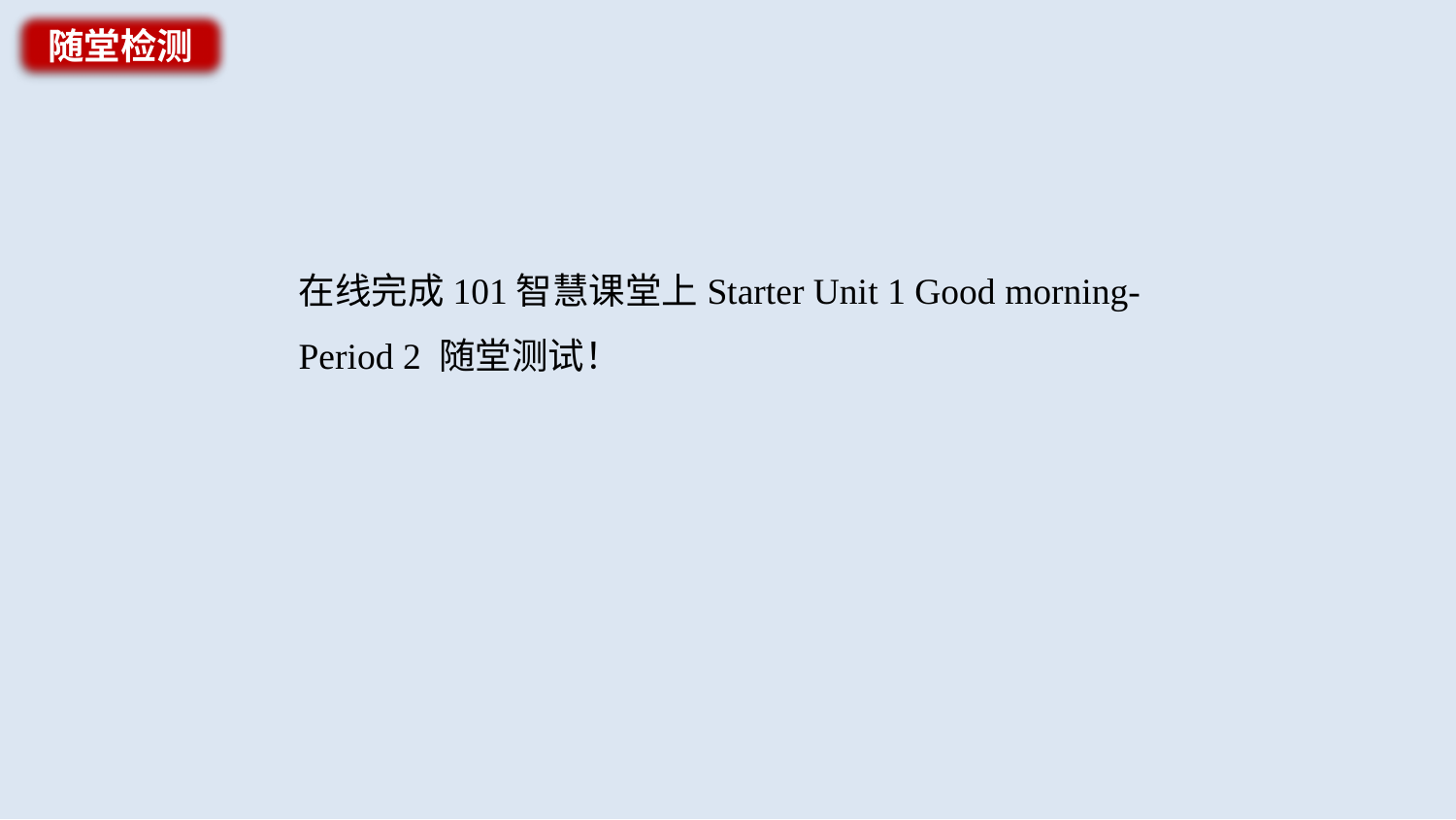

随堂检测
在线完成101智慧课堂上Starter Unit 1 Good morning-Period 2 随堂测试！